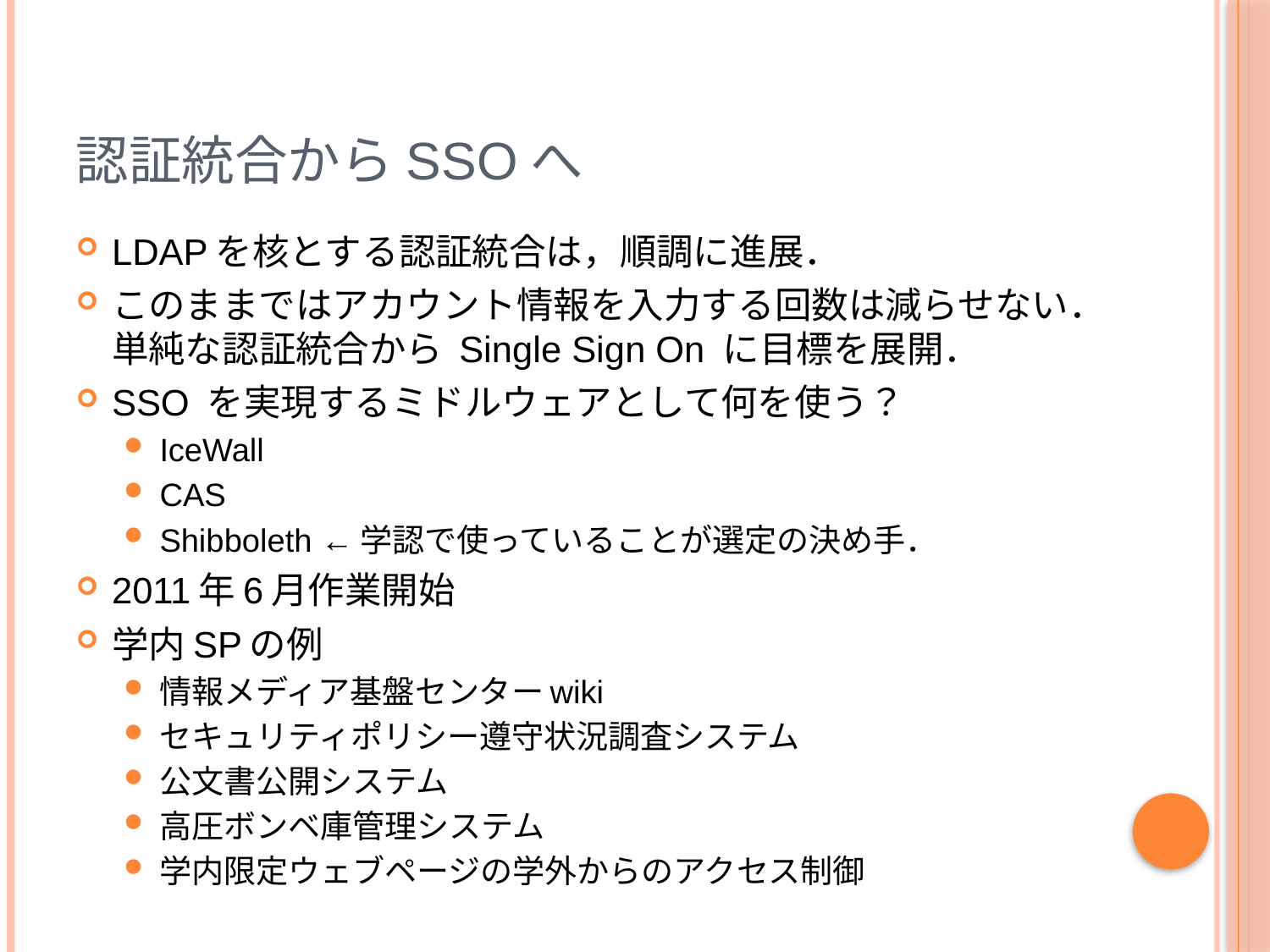

# 認証統合からSSOへ
LDAPを核とする認証統合は，順調に進展．
このままではアカウント情報を入力する回数は減らせない．単純な認証統合から Single Sign On に目標を展開．
SSO を実現するミドルウェアとして何を使う？
IceWall
CAS
Shibboleth ←学認で使っていることが選定の決め手．
2011年6月作業開始
学内SPの例
情報メディア基盤センターwiki
セキュリティポリシー遵守状況調査システム
公文書公開システム
高圧ボンベ庫管理システム
学内限定ウェブページの学外からのアクセス制御